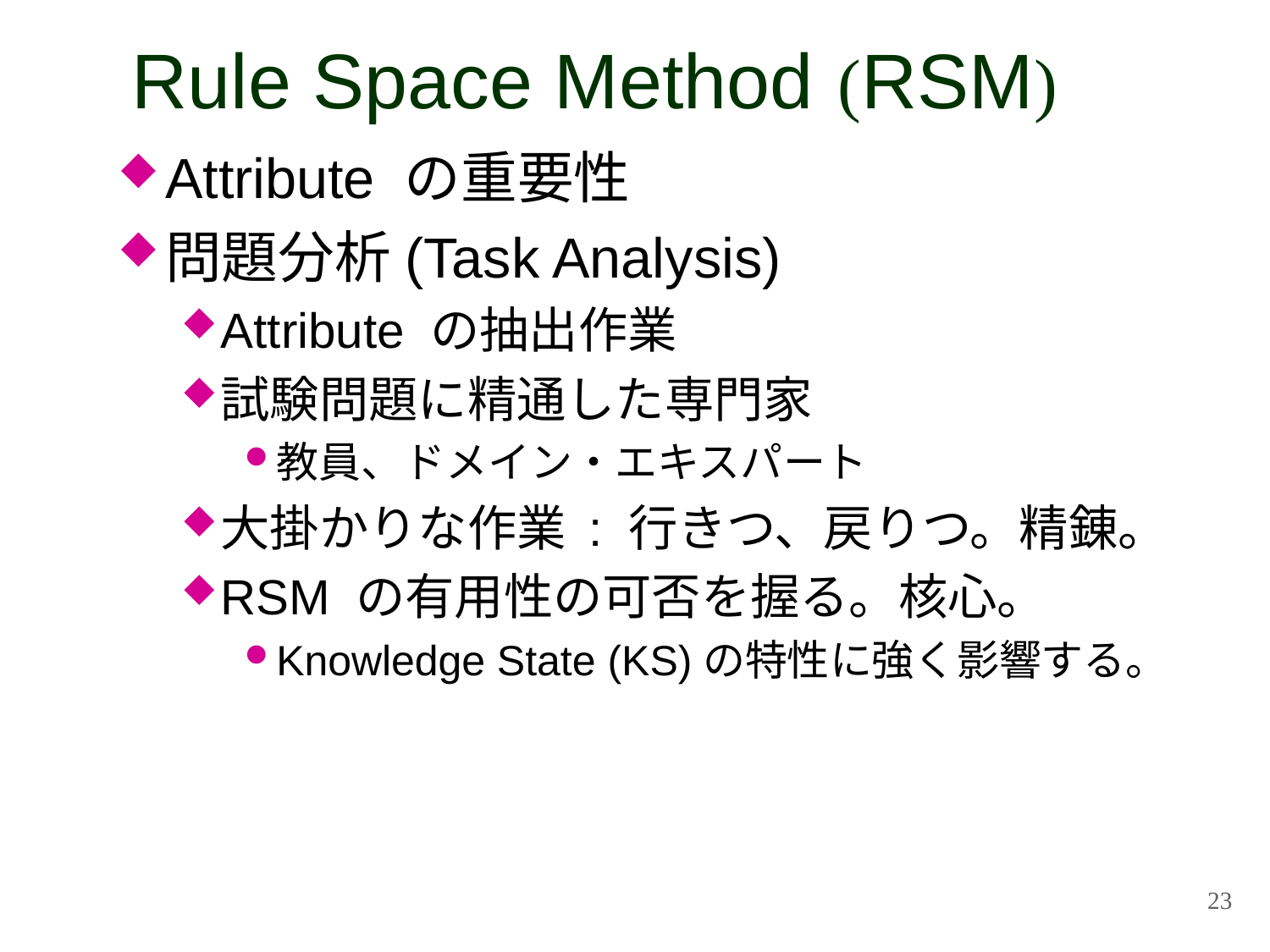

# Rule Space Method (RSM)
Attribute の重要性
問題分析(Task Analysis)
Attribute の抽出作業
試験問題に精通した専門家
教員、ドメイン・エキスパート
大掛かりな作業 : 行きつ、戻りつ。精錬。
RSM の有用性の可否を握る。核心。
Knowledge State (KS)の特性に強く影響する。

23